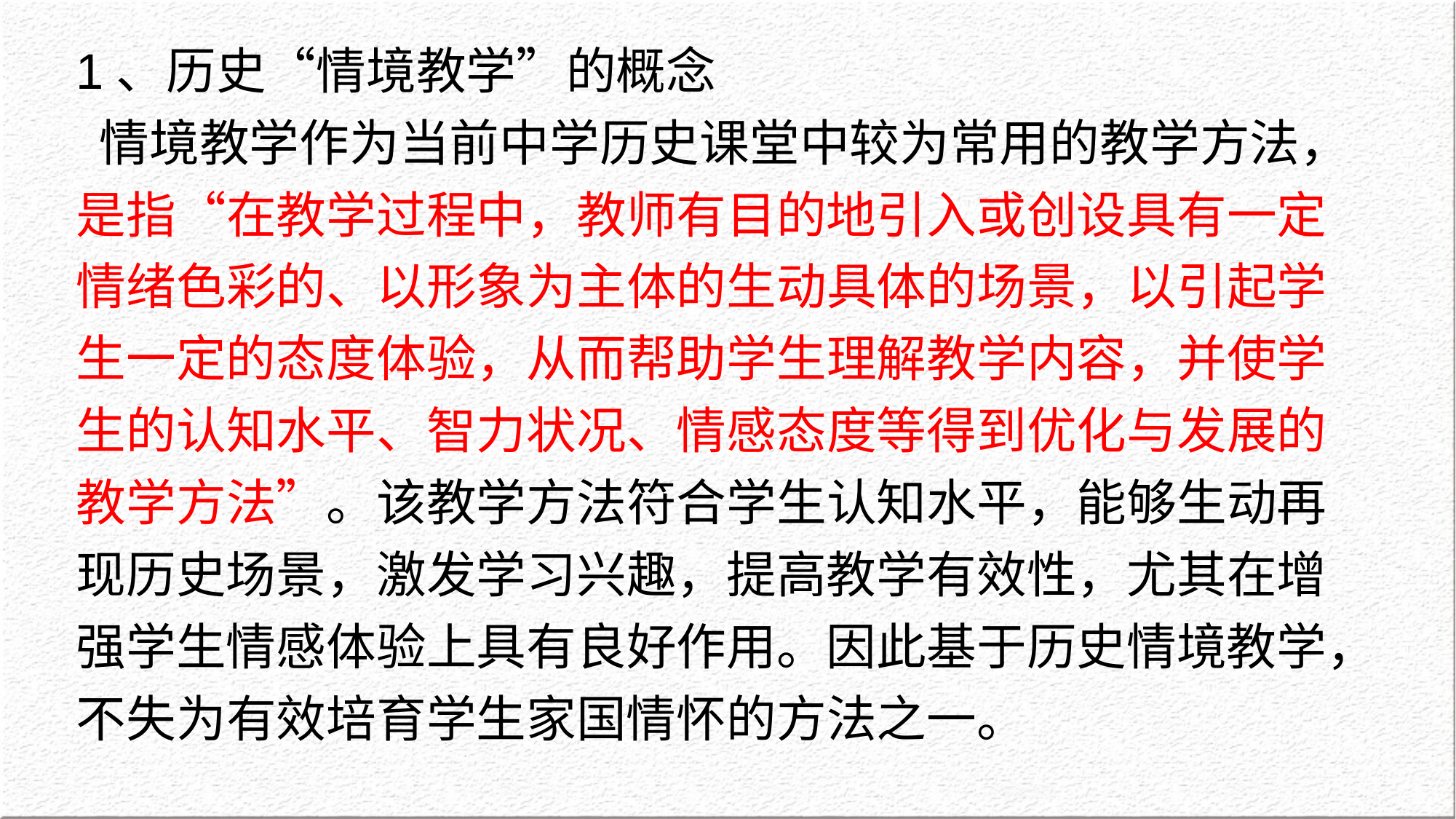

1、历史“情境教学”的概念
 情境教学作为当前中学历史课堂中较为常用的教学方法，是指“在教学过程中，教师有目的地引入或创设具有一定情绪色彩的、以形象为主体的生动具体的场景，以引起学生一定的态度体验，从而帮助学生理解教学内容，并使学生的认知水平、智力状况、情感态度等得到优化与发展的教学方法”。该教学方法符合学生认知水平，能够生动再现历史场景，激发学习兴趣，提高教学有效性，尤其在增强学生情感体验上具有良好作用。因此基于历史情境教学，不失为有效培育学生家国情怀的方法之一。